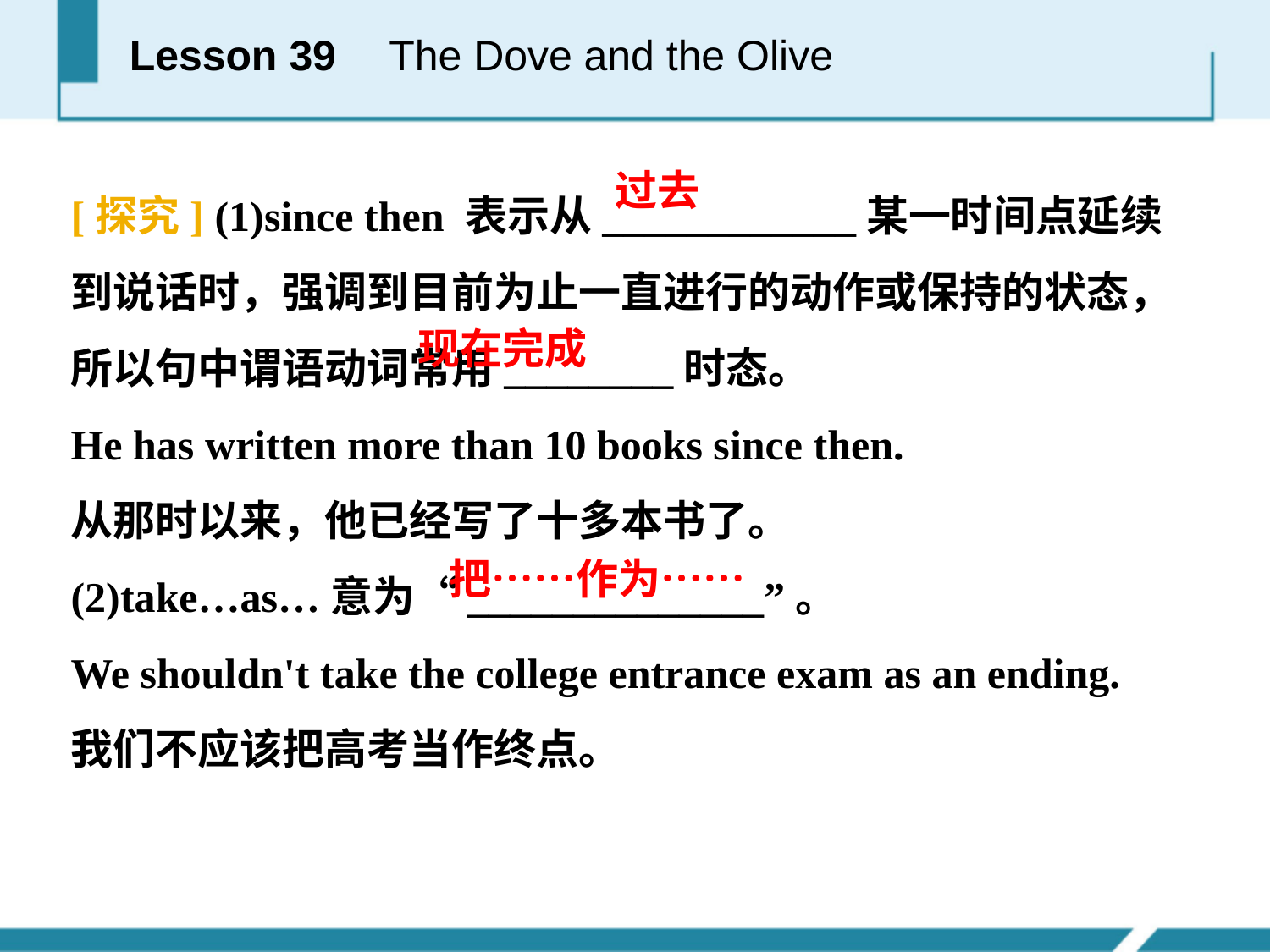

Lesson 39 　The Dove and the Olive
[探究] (1)since then 表示从____________某一时间点延续到说话时，强调到目前为止一直进行的动作或保持的状态，所以句中谓语动词常用________时态。
He has written more than 10 books since then.
从那时以来，他已经写了十多本书了。
(2)take…as…意为“______________”。
We shouldn't take the college entrance exam as an ending.
我们不应该把高考当作终点。
过去
现在完成
　　把……作为……